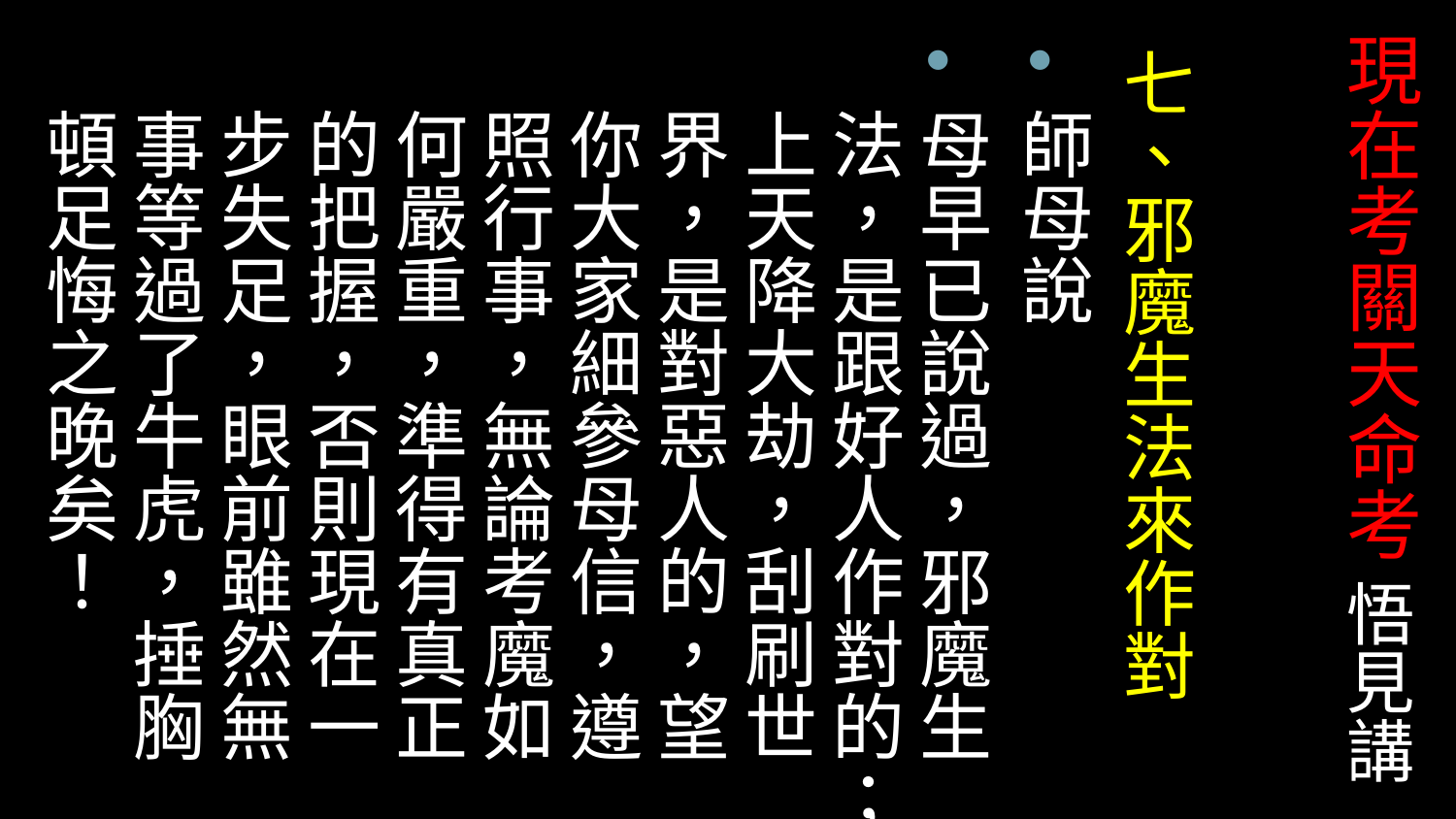

# 現在考關天命考 悟見講
七、邪魔生法來作對
師母說
母早已說過，邪魔生法，是跟好人作對的；上天降大劫，刮刷世界，是對惡人的，望你大家細參母信，遵照行事，無論考魔如何嚴重，準得有真正的把握，否則現在一步失足，眼前雖然無事等過了牛虎，捶胸頓足悔之晚矣！